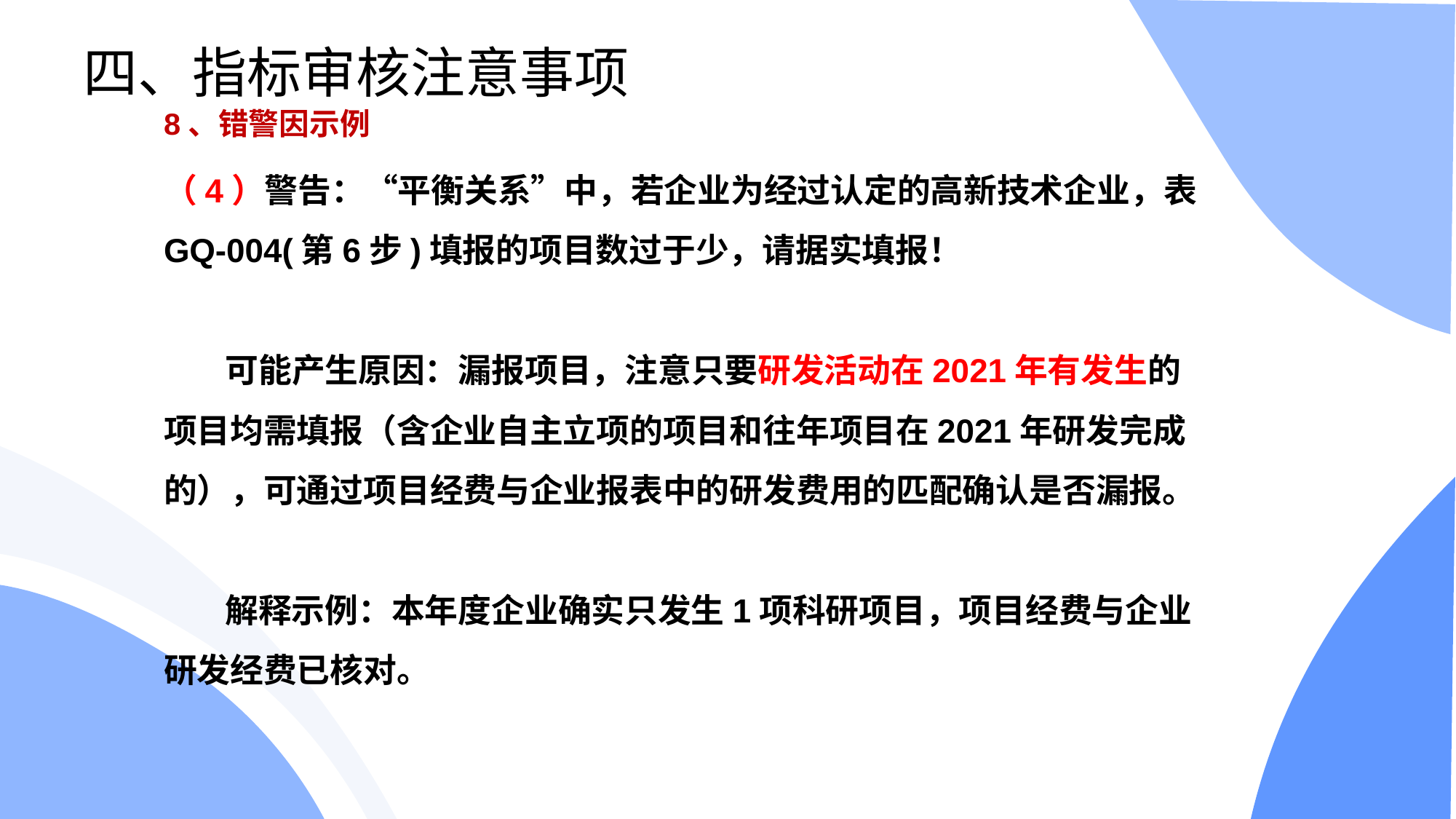

四、指标审核注意事项
# 8、错警因示例
（4）警告：“平衡关系”中，若企业为经过认定的高新技术企业，表GQ-004(第6步)填报的项目数过于少，请据实填报！

       可能产生原因：漏报项目，注意只要研发活动在2021年有发生的项目均需填报（含企业自主立项的项目和往年项目在2021年研发完成的），可通过项目经费与企业报表中的研发费用的匹配确认是否漏报。

       解释示例：本年度企业确实只发生1项科研项目，项目经费与企业研发经费已核对。